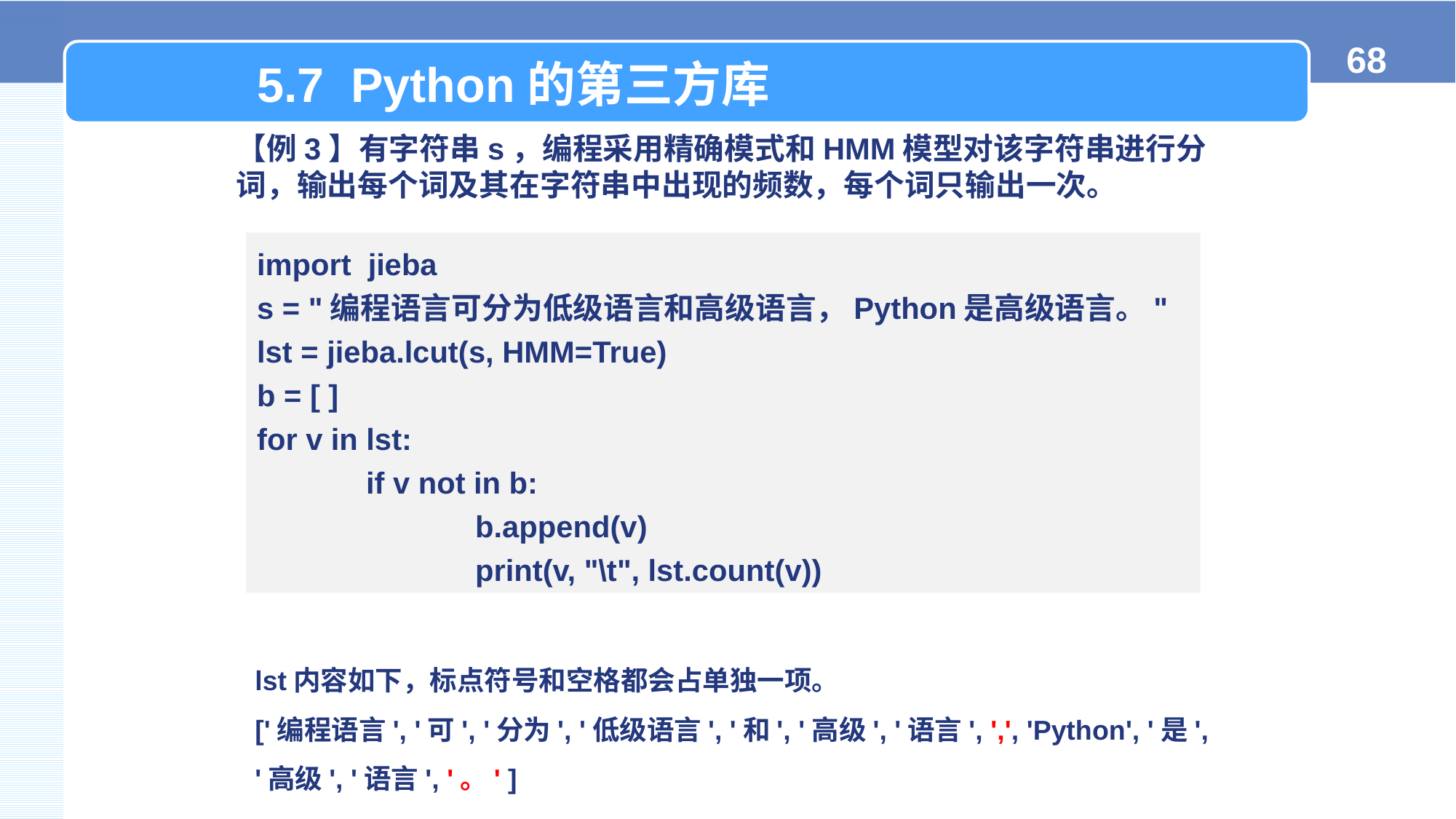

5.7  Python的第三方库
【例3】有字符串s，编程采用精确模式和HMM模型对该字符串进行分词，输出每个词及其在字符串中出现的频数，每个词只输出一次。
import  jieba
s = "编程语言可分为低级语言和高级语言，Python是高级语言。"
lst = jieba.lcut(s, HMM=True)
b = [ ]
for v in lst:
	if v not in b:
		b.append(v)
		print(v, "\t", lst.count(v))
lst内容如下，标点符号和空格都会占单独一项。
['编程语言', '可', '分为', '低级语言', '和', '高级', '语言', ',', 'Python', '是', '高级', '语言', '。' ]